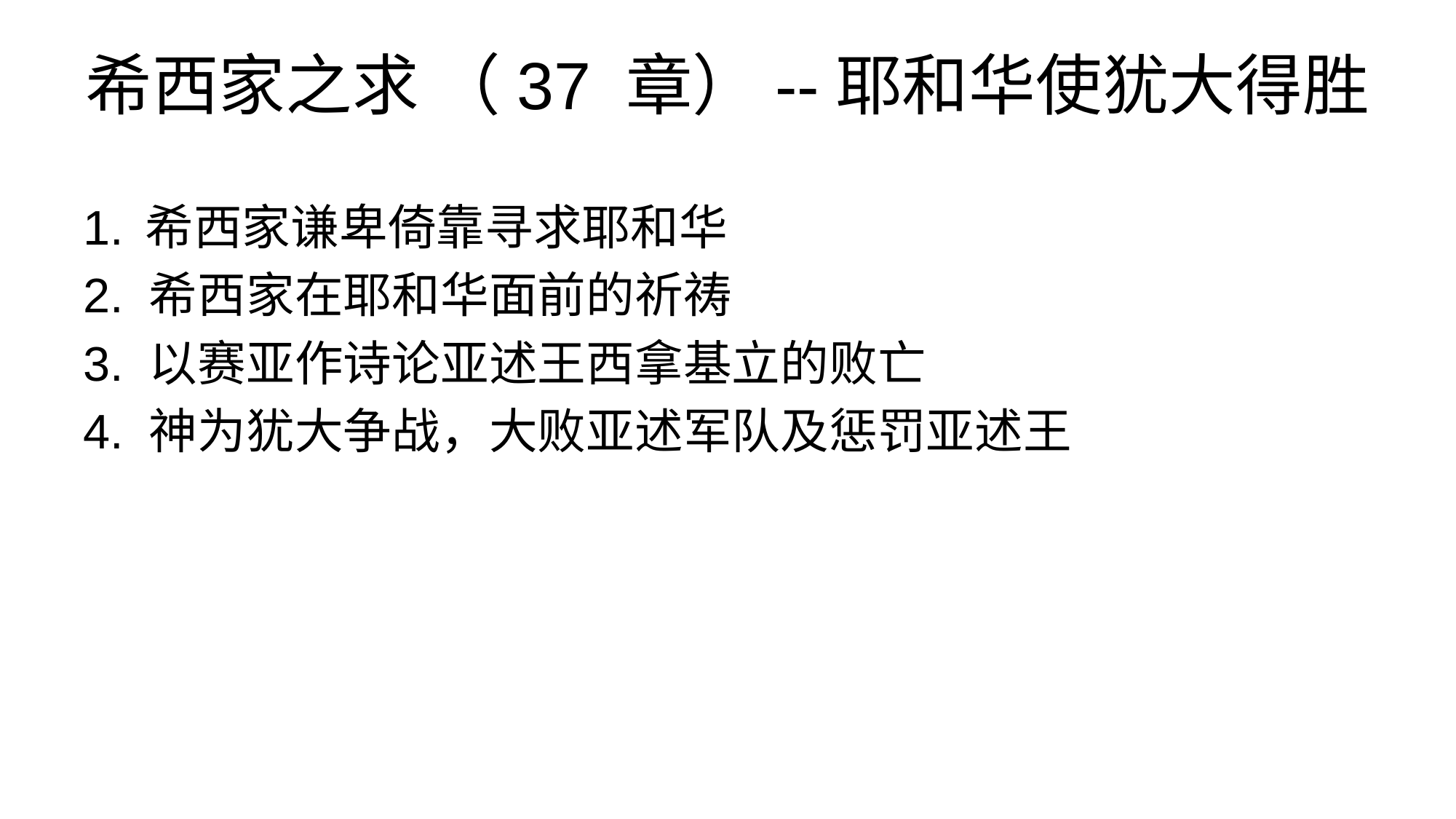

# 希西家之求 （37 章）--耶和华使犹大得胜
希西家谦卑倚靠寻求耶和华
2. 希西家在耶和华面前的祈祷
3. 以赛亚作诗论亚述王西拿基立的败亡
4. 神为犹大争战，大败亚述军队及惩罚亚述王